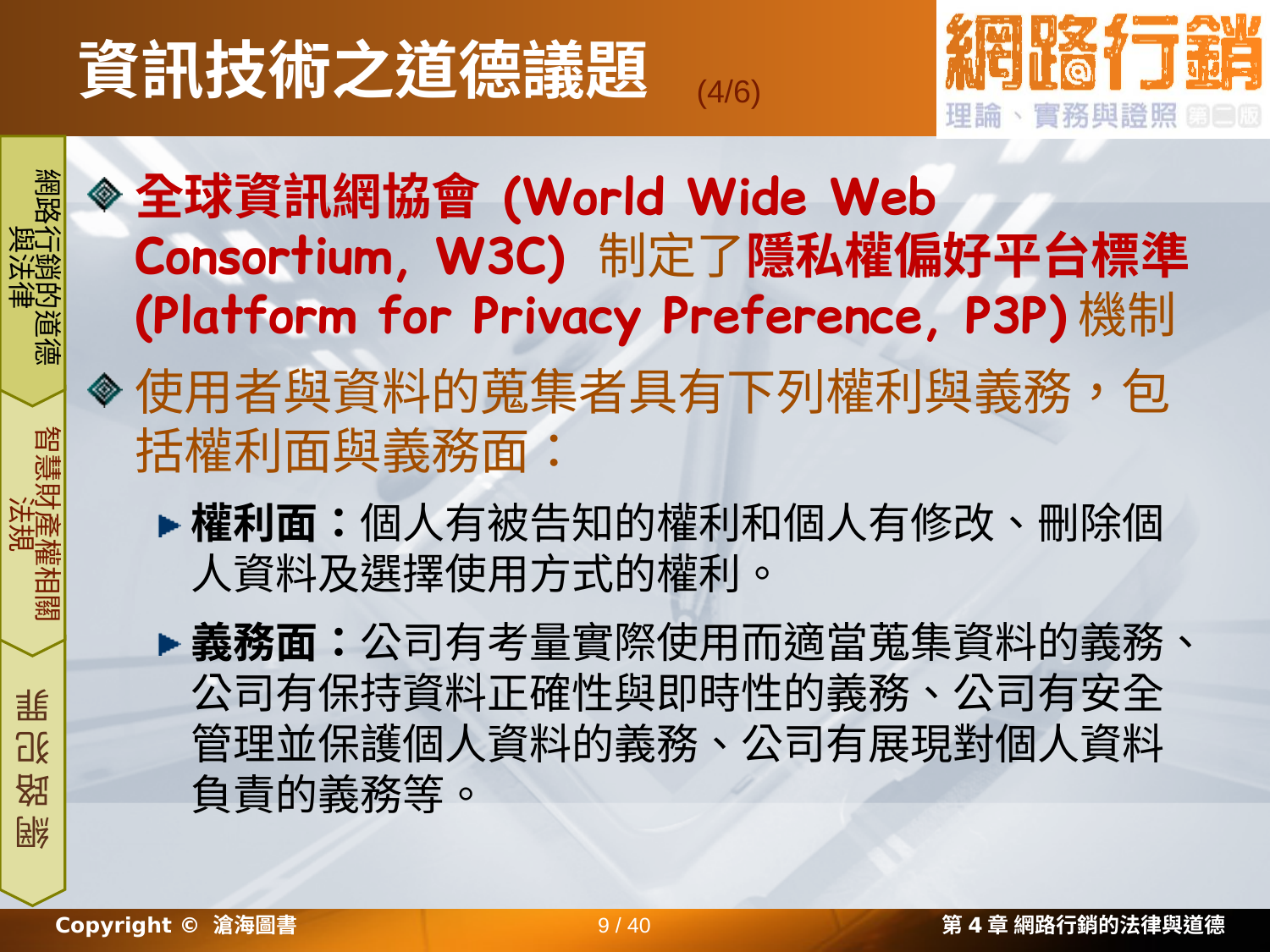

# 資訊技術之道德議題
(4/6)
網路行銷的道德與法律
全球資訊網協會 (World Wide Web Consortium, W3C) 制定了隱私權偏好平台標準 (Platform for Privacy Preference, P3P)機制
使用者與資料的蒐集者具有下列權利與義務，包括權利面與義務面：
權利面：個人有被告知的權利和個人有修改、刪除個人資料及選擇使用方式的權利。
義務面：公司有考量實際使用而適當蒐集資料的義務、公司有保持資料正確性與即時性的義務、公司有安全管理並保護個人資料的義務、公司有展現對個人資料負責的義務等。

智慧財產權相關法規

網路犯罪
Copyright © 滄海圖書
9 / 40
第4章 網路行銷的法律與道德